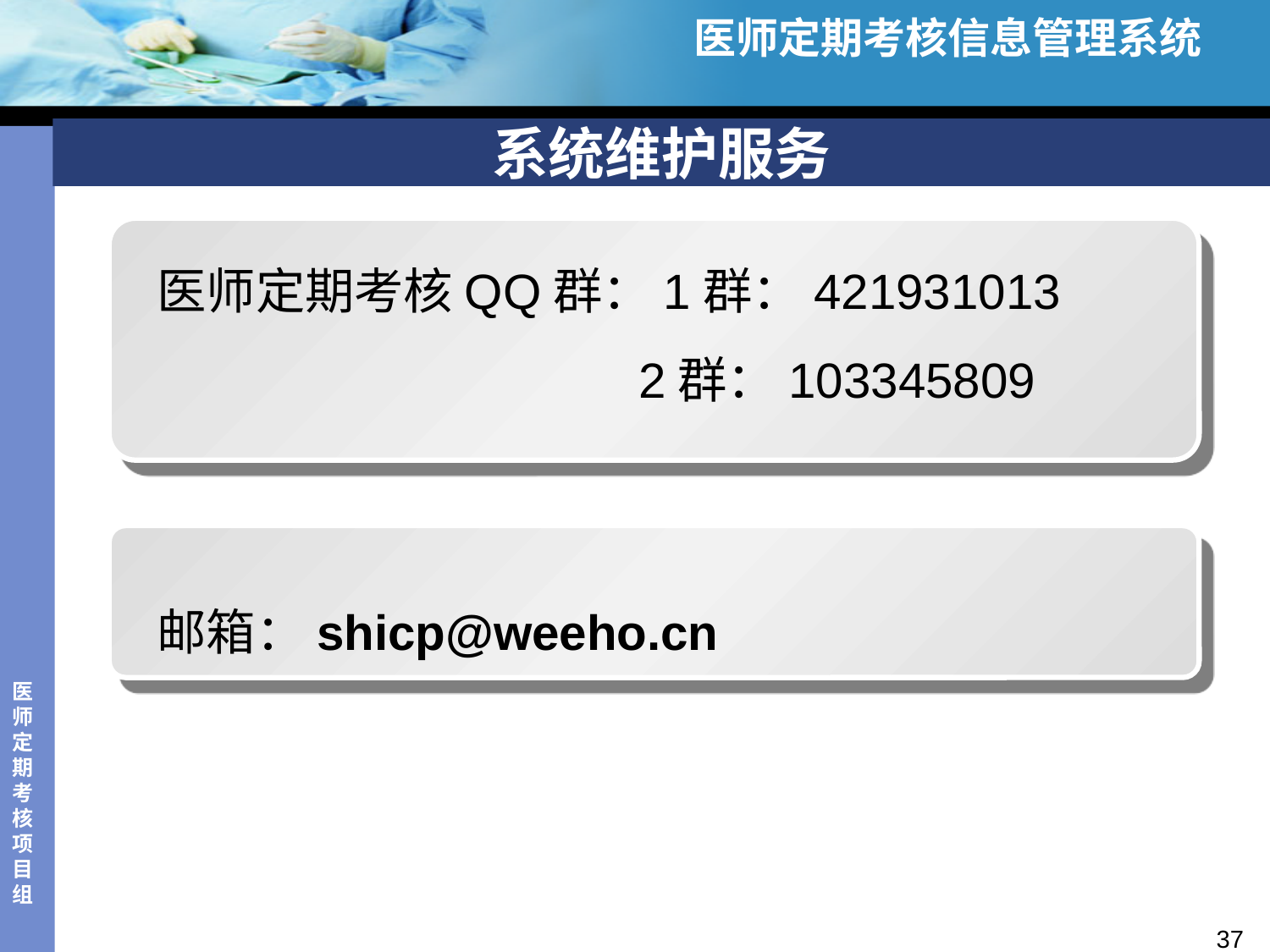

医师定期考核信息管理系统
# 系统维护服务

医师定期考核QQ群：1群：421931013
                                   2群：103345809

邮箱：shicp@weeho.cn
37